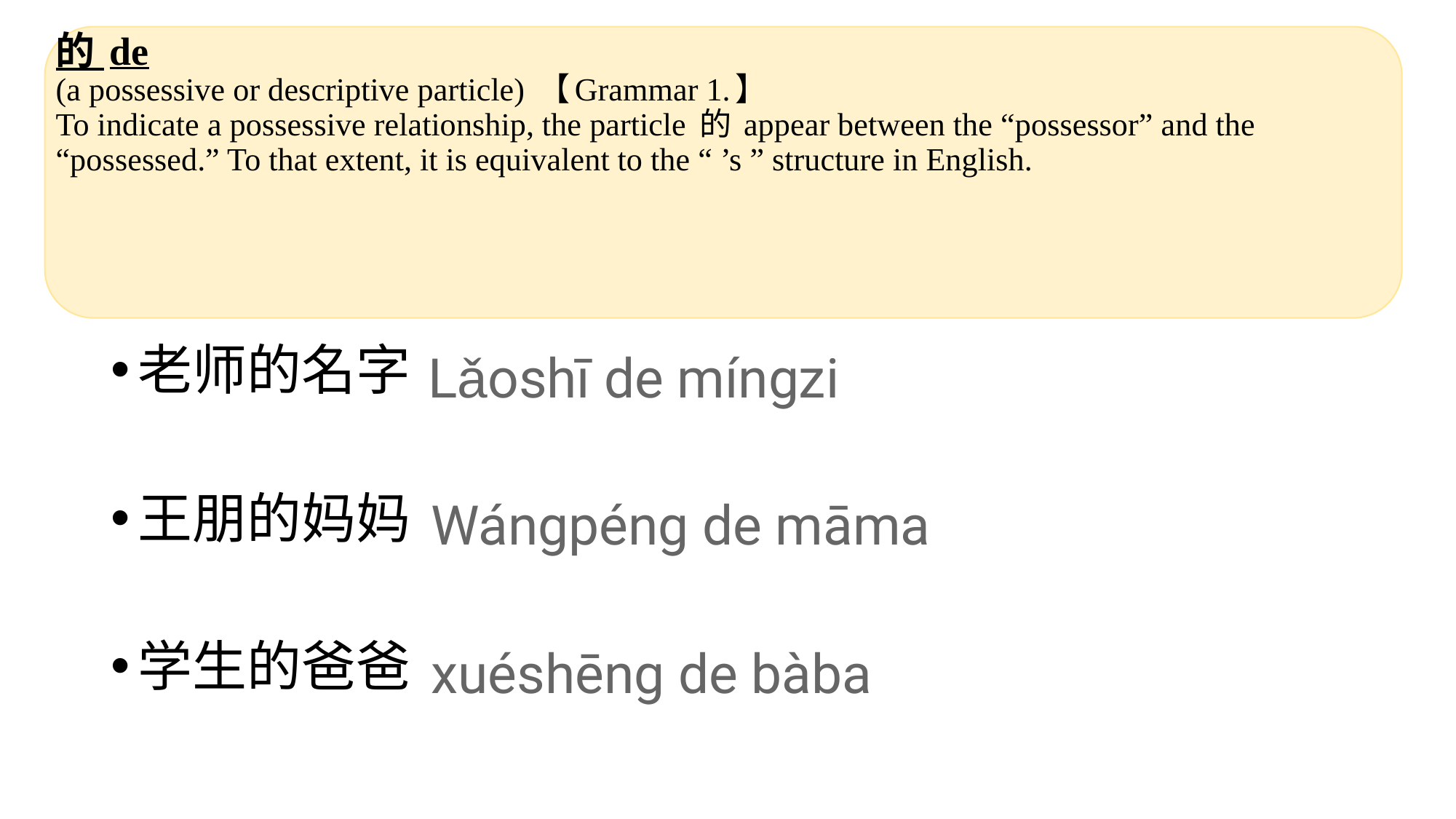

# 的 de (a possessive or descriptive particle) 【Grammar 1.】 To indicate a possessive relationship, the particle 的 appear between the “possessor” and the “possessed.” To that extent, it is equivalent to the “ ’s ” structure in English.

老师的名字

王朋的妈妈

学生的爸爸
Lǎoshī de míngzi
Wángpéng de māma
xuéshēng de bàba